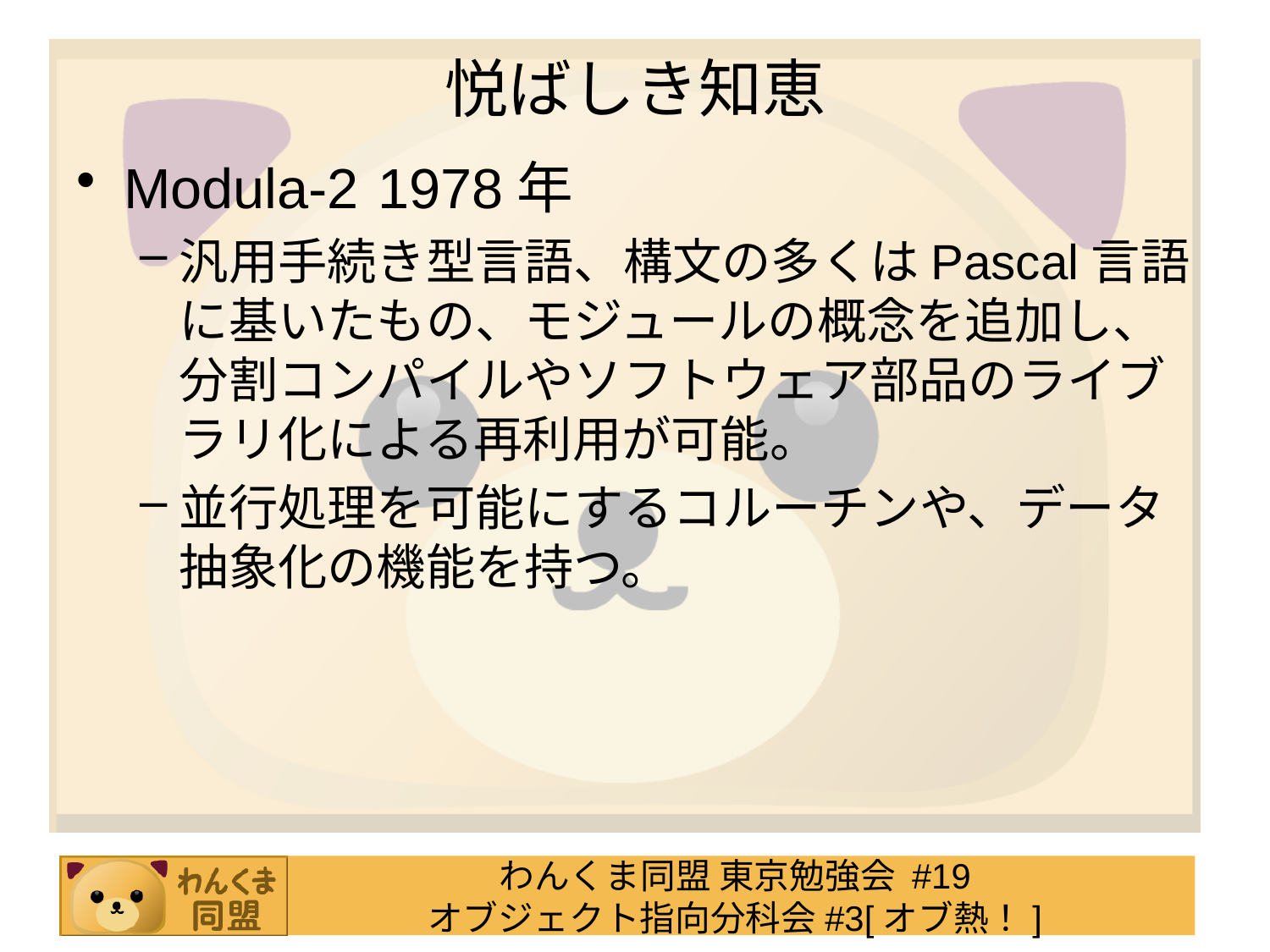

# 悦ばしき知恵
Modula-2 	1978年
汎用手続き型言語、構文の多くはPascal言語に基いたもの、モジュールの概念を追加し、分割コンパイルやソフトウェア部品のライブラリ化による再利用が可能。
並行処理を可能にするコルーチンや、データ抽象化の機能を持つ。